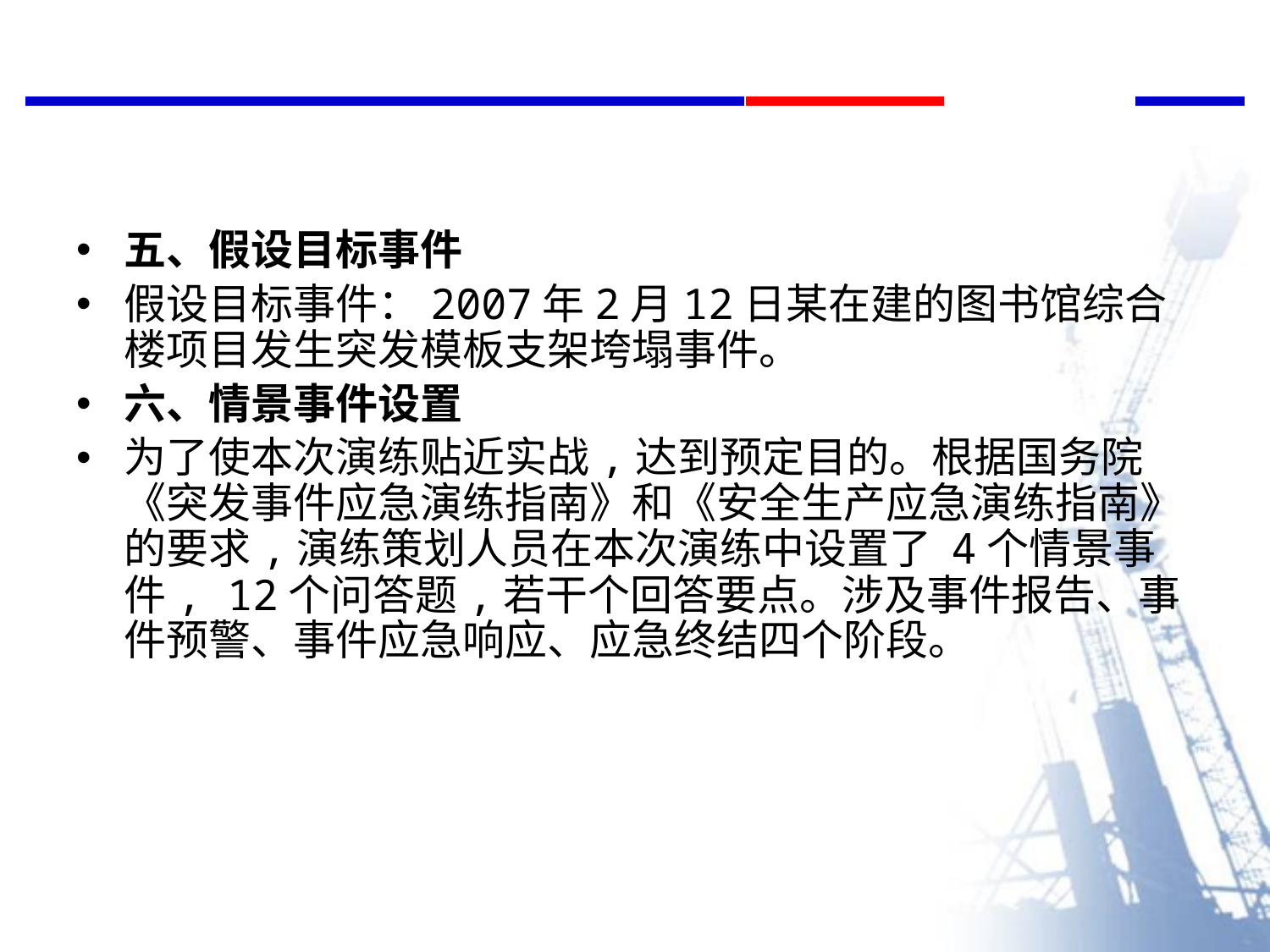

五、假设目标事件
假设目标事件：2007年2月12日某在建的图书馆综合楼项目发生突发模板支架垮塌事件。
六、情景事件设置
为了使本次演练贴近实战,达到预定目的。根据国务院《突发事件应急演练指南》和《安全生产应急演练指南》的要求,演练策划人员在本次演练中设置了 4个情景事件, 12个问答题,若干个回答要点。涉及事件报告、事件预警、事件应急响应、应急终结四个阶段。